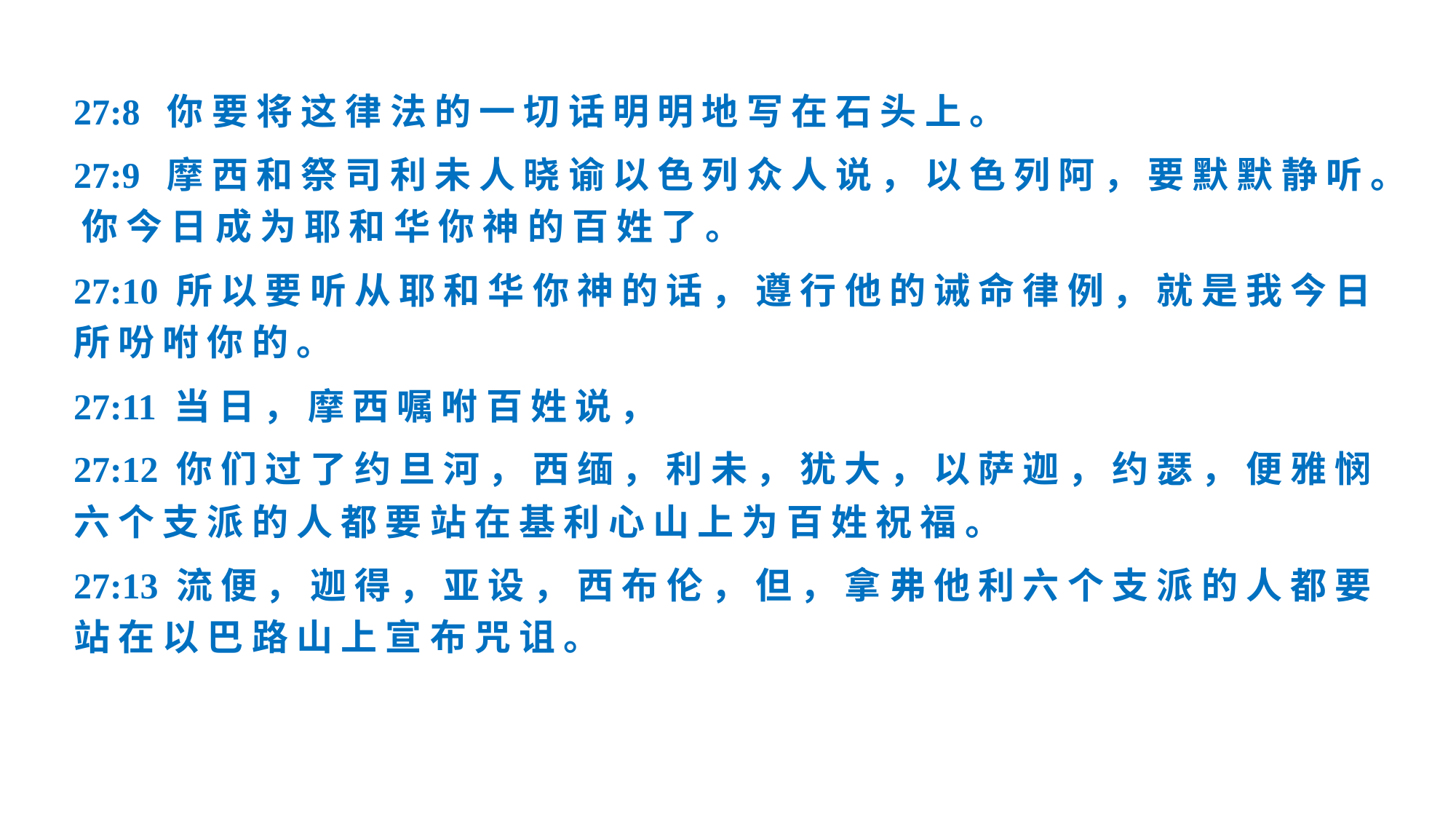

27:8  你 要 将 这 律 法 的 一 切 话 明 明 地 写 在 石 头 上 。
27:9  摩 西 和 祭 司 利 未 人 晓 谕 以 色 列 众 人 说 ， 以 色 列 阿 ， 要 默 默 静 听 。 你 今 日 成 为 耶 和 华 你 神 的 百 姓 了 。
27:10 所 以 要 听 从 耶 和 华 你 神 的 话 ， 遵 行 他 的 诫 命 律 例 ， 就 是 我 今 日 所 吩 咐 你 的 。
27:11 当 日 ， 摩 西 嘱 咐 百 姓 说 ，
27:12 你 们 过 了 约 旦 河 ， 西 缅 ， 利 未 ， 犹 大 ， 以 萨 迦 ， 约 瑟 ， 便 雅 悯 六 个 支 派 的 人 都 要 站 在 基 利 心 山 上 为 百 姓 祝 福 。
27:13 流 便 ， 迦 得 ， 亚 设 ， 西 布 伦 ， 但 ， 拿 弗 他 利 六 个 支 派 的 人 都 要 站 在 以 巴 路 山 上 宣 布 咒 诅 。